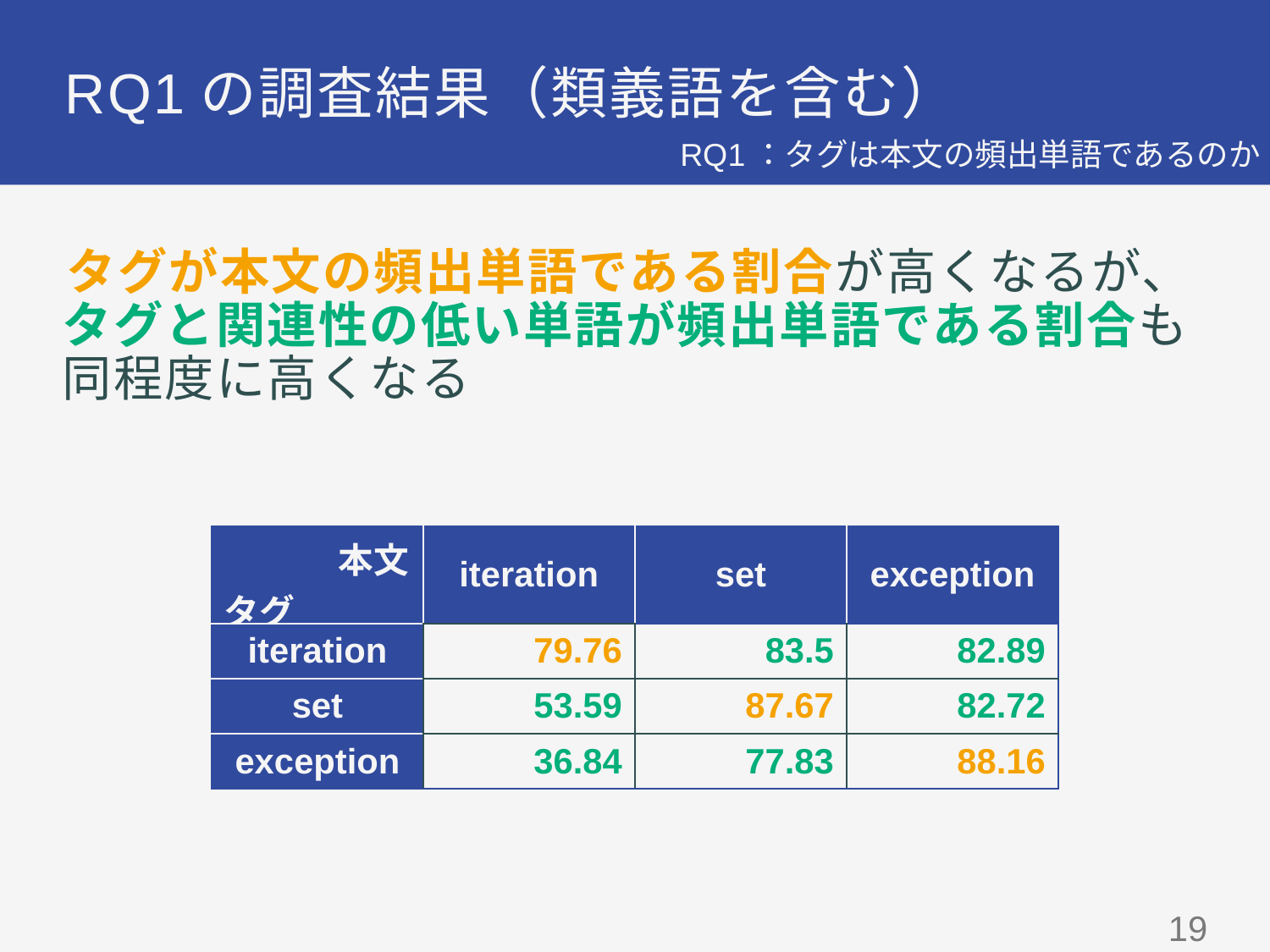

# RQ1の調査結果（類義語を含む）
RQ1：タグは本文の頻出単語であるのか
タグが本文の頻出単語である割合が高くなるが、
タグと関連性の低い単語が頻出単語である割合も
同程度に高くなる

| 本文 タグ | iteration | set | exception |
| --- | --- | --- | --- |
| iteration | 79.76 | 83.5 | 82.89 |
| set | 53.59 | 87.67 | 82.72 |
| exception | 36.84 | 77.83 | 88.16 |
19